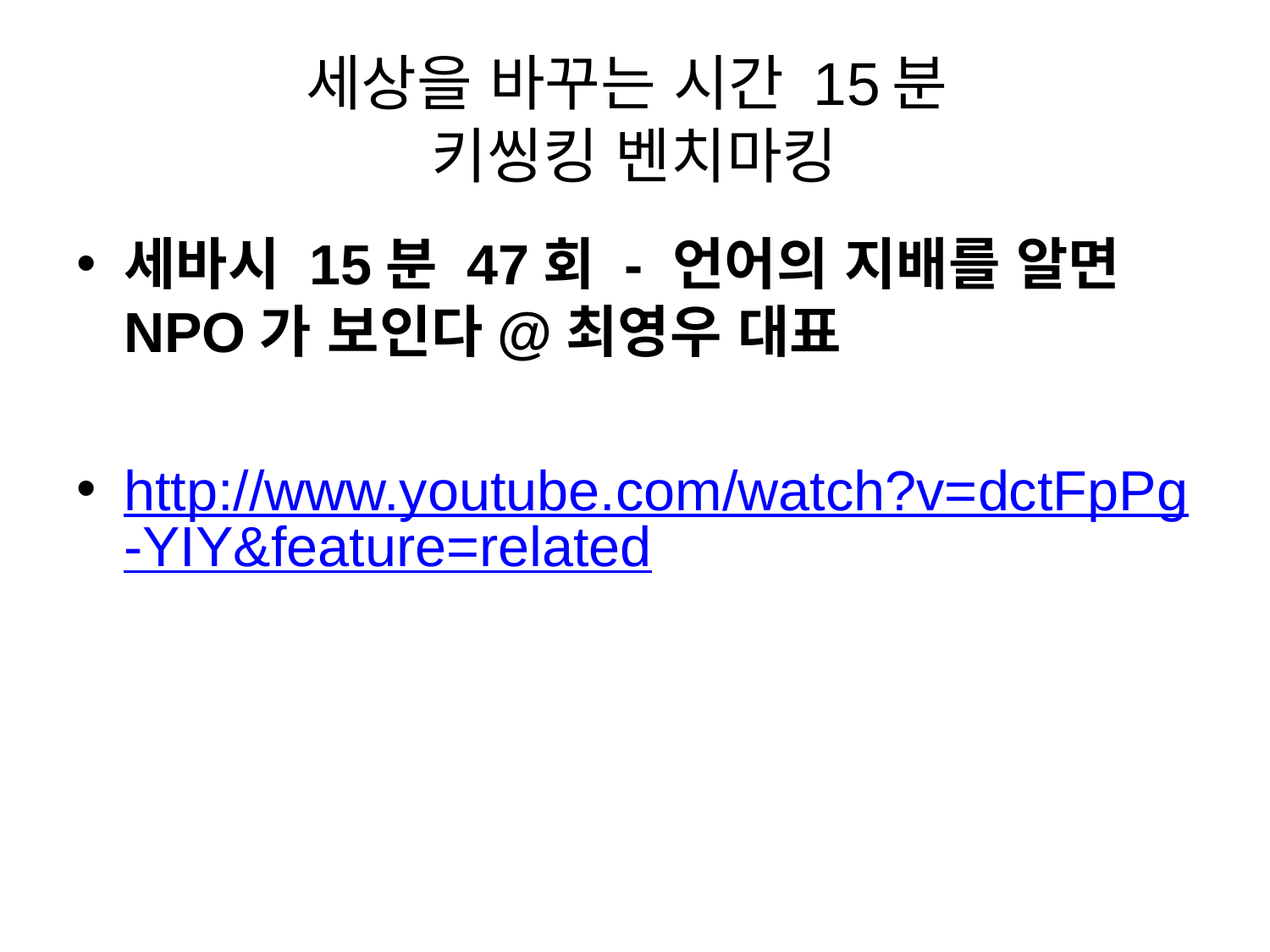

# 세상을 바꾸는 시간 15분 키씽킹 벤치마킹
세바시 15분 47회 - 언어의 지배를 알면 NPO가 보인다@최영우 대표

http://www.youtube.com/watch?v=dctFpPg-YIY&feature=related